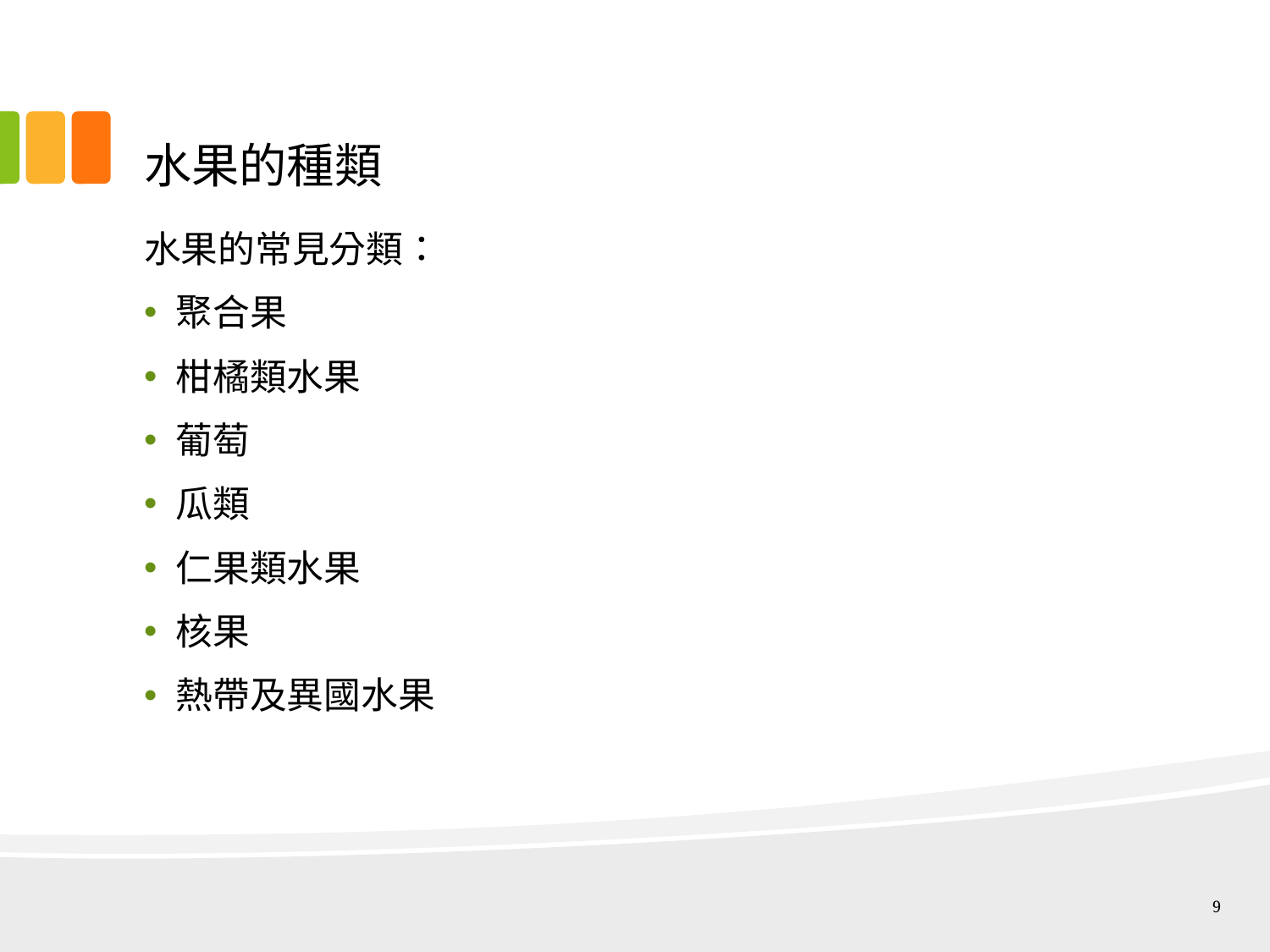

# 水果的種類
水果的常見分類：
聚合果
柑橘類水果
葡萄
瓜類
仁果類水果
核果
熱帶及異國水果

9